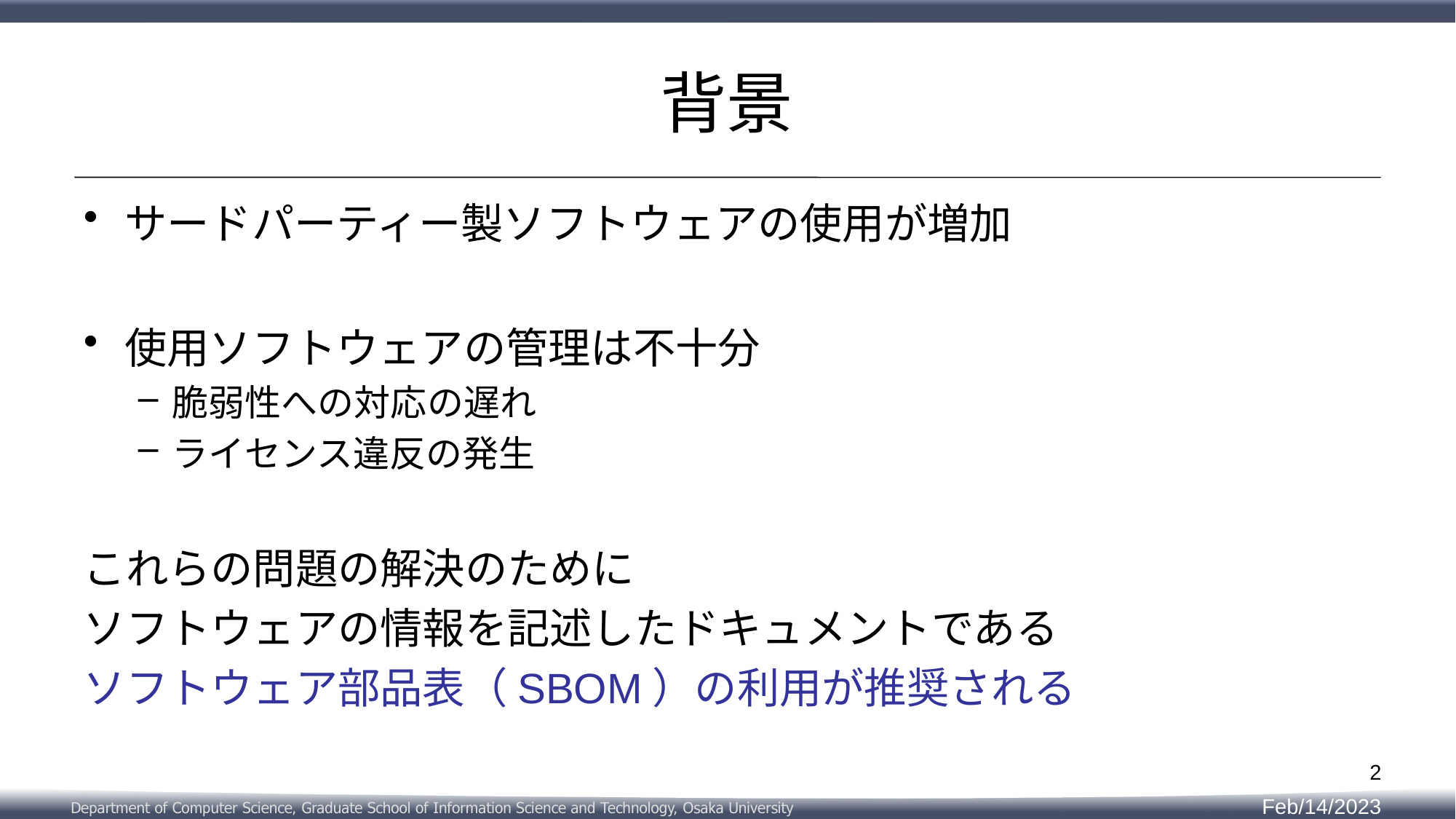

# 背景
サードパーティー製ソフトウェアの使用が増加

使用ソフトウェアの管理は不十分
脆弱性への対応の遅れ
ライセンス違反の発生

これらの問題の解決のために
ソフトウェアの情報を記述したドキュメントである
ソフトウェア部品表（SBOM）の利用が推奨される

2
Feb/14/2023